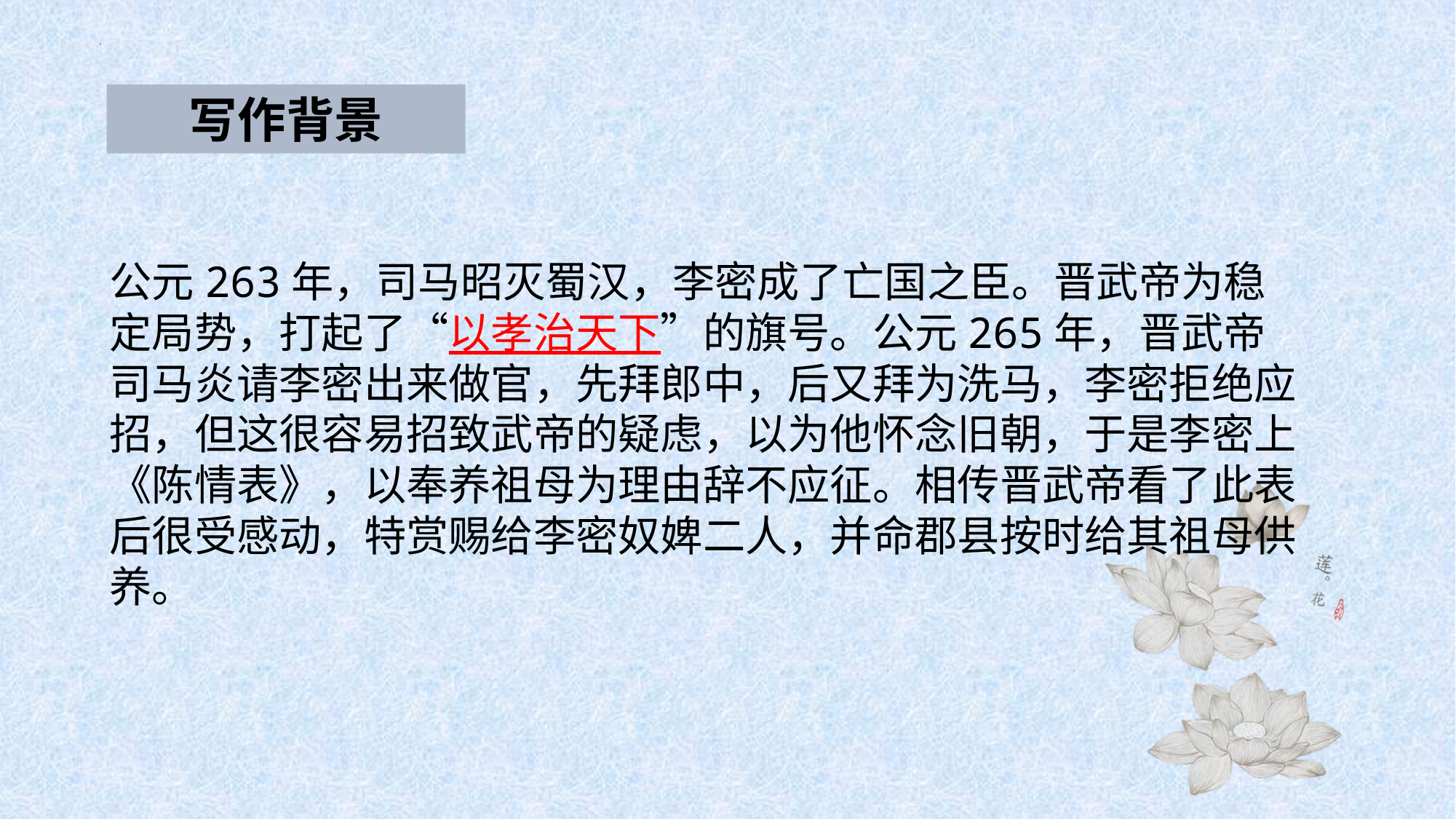

写作背景
公元263年，司马昭灭蜀汉，李密成了亡国之臣。晋武帝为稳定局势，打起了“以孝治天下”的旗号。公元265年，晋武帝司马炎请李密出来做官，先拜郎中，后又拜为洗马，李密拒绝应招，但这很容易招致武帝的疑虑，以为他怀念旧朝，于是李密上《陈情表》，以奉养祖母为理由辞不应征。相传晋武帝看了此表后很受感动，特赏赐给李密奴婢二人，并命郡县按时给其祖母供养。